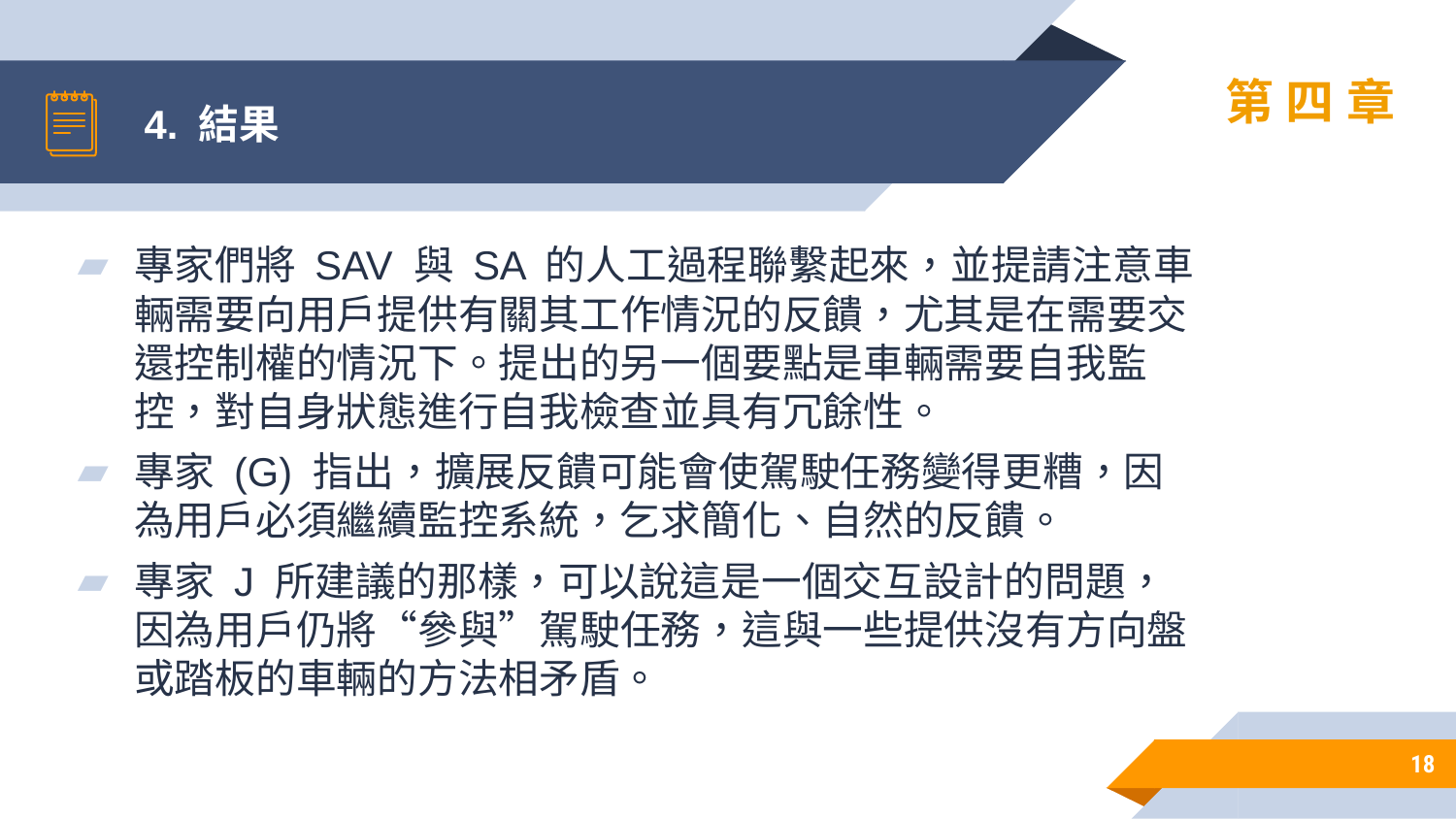

# 4. 結果
第四章

專家們將 SAV 與 SA 的人工過程聯繫起來，並提請注意車輛需要向用戶提供有關其工作情況的反饋，尤其是在需要交還控制權的情況下。提出的另一個要點是車輛需要自我監控，對自身狀態進行自我檢查並具有冗餘性。
專家 (G) 指出，擴展反饋可能會使駕駛任務變得更糟，因為用戶必須繼續監控系統，乞求簡化、自然的反饋。
專家 J 所建議的那樣，可以說這是一個交互設計的問題，因為用戶仍將“參與”駕駛任務，這與一些提供沒有方向盤或踏板的車輛的方法相矛盾。

18